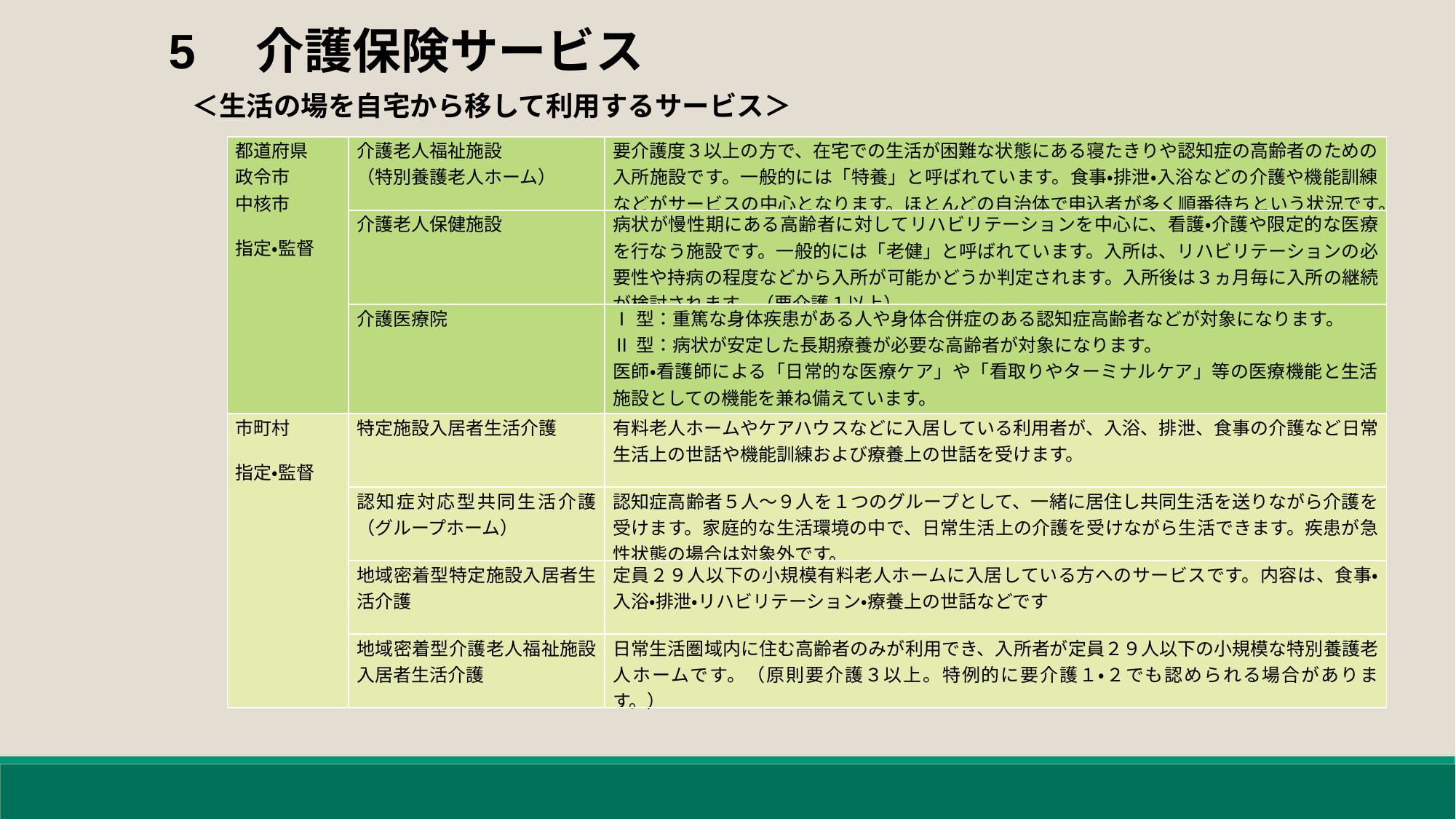

5　介護保険サービス
＜生活の場を自宅から移して利用するサービス＞
| 都道府県 政令市 中核市 指定・監督 | 介護老人福祉施設 （特別養護老人ホーム） | 要介護度３以上の方で、在宅での生活が困難な状態にある寝たきりや認知症の高齢者のための入所施設です。一般的には「特養」と呼ばれています。食事・排泄・入浴などの介護や機能訓練などがサービスの中心となります。ほとんどの自治体で申込者が多く順番待ちという状況です。 |
| --- | --- | --- |
|  | 介護老人保健施設 | 病状が慢性期にある高齢者に対してリハビリテーションを中心に、看護・介護や限定的な医療を行なう施設です。一般的には「老健」と呼ばれています。入所は、リハビリテーションの必要性や持病の程度などから入所が可能かどうか判定されます。入所後は３ヵ月毎に入所の継続が検討されます。（要介護１以上） |
|  | 介護医療院 | Ⅰ型：重篤な身体疾患がある人や身体合併症のある認知症高齢者などが対象になります。 Ⅱ型：病状が安定した長期療養が必要な高齢者が対象になります。 医師・看護師による「日常的な医療ケア」や「看取りやターミナルケア」等の医療機能と生活施設としての機能を兼ね備えています。 |
| 市町村 指定・監督 | 特定施設入居者生活介護 | 有料老人ホームやケアハウスなどに入居している利用者が、入浴、排泄、食事の介護など日常生活上の世話や機能訓練および療養上の世話を受けます。 |
|  | 認知症対応型共同生活介護（グループホーム） | 認知症高齢者５人～９人を１つのグループとして、一緒に居住し共同生活を送りながら介護を受けます。家庭的な生活環境の中で、日常生活上の介護を受けながら生活できます。疾患が急性状態の場合は対象外です。 |
|  | 地域密着型特定施設入居者生活介護 | 定員２９人以下の小規模有料老人ホームに入居している方へのサービスです。内容は、食事・入浴・排泄・リハビリテーション・療養上の世話などです |
|  | 地域密着型介護老人福祉施設入居者生活介護 | 日常生活圏域内に住む高齢者のみが利用でき、入所者が定員２９人以下の小規模な特別養護老人ホームです。（原則要介護３以上。特例的に要介護１・２でも認められる場合があります。） |